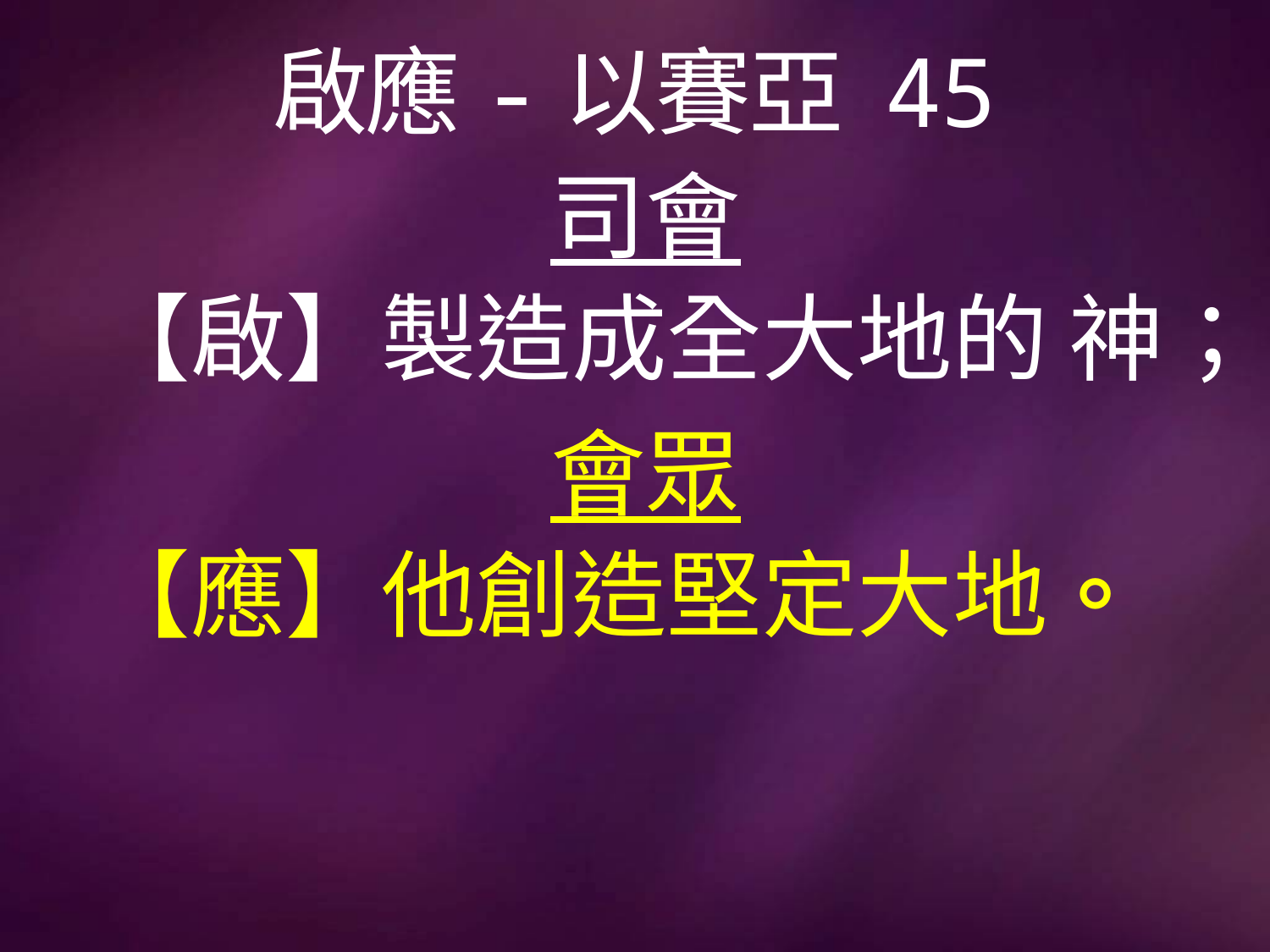

# 啟應-以賽亞 45
司會
【啟】製造成全大地的 神；

會眾
【應】他創造堅定大地。